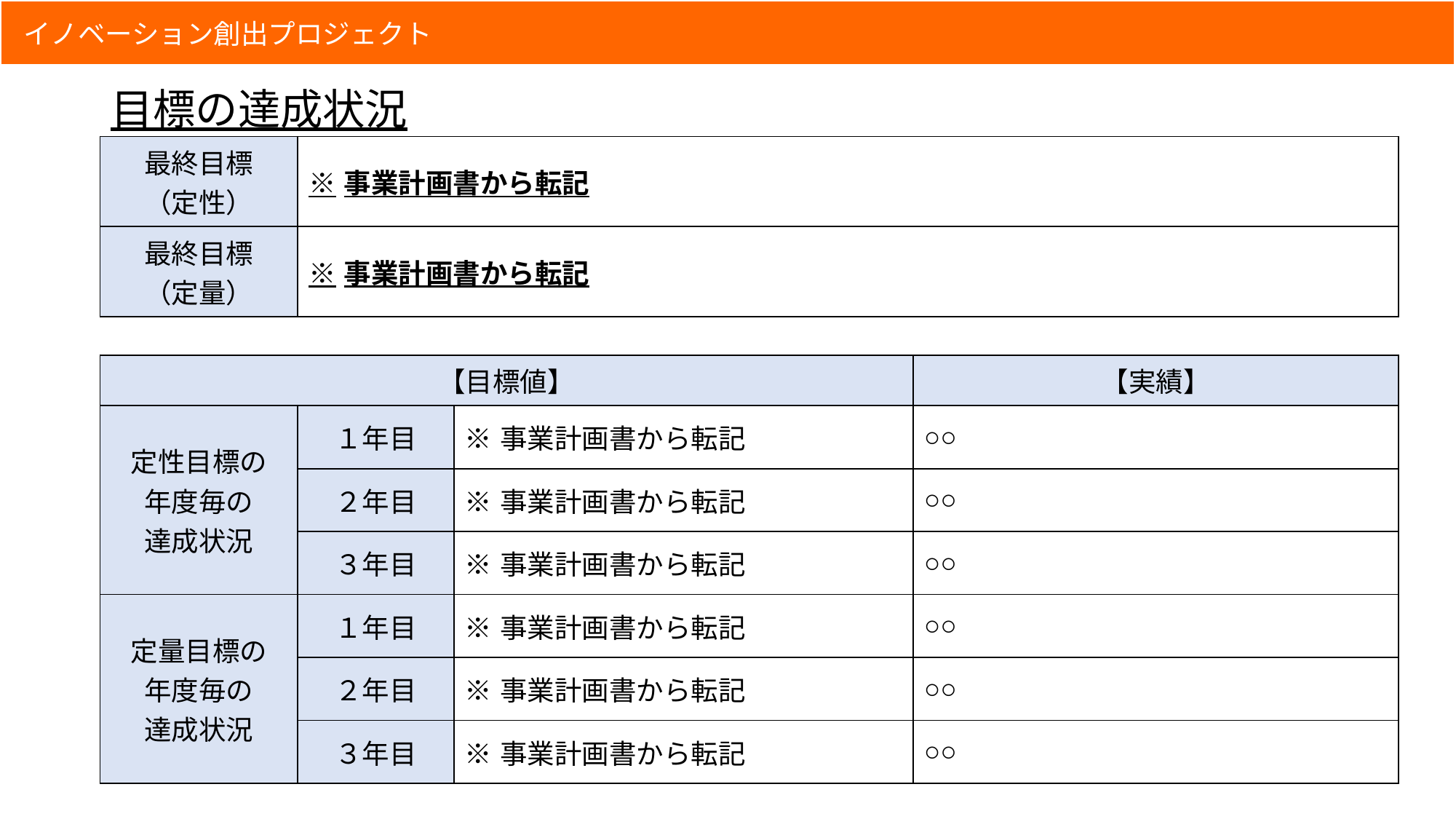

# 目標の達成状況
| 最終目標 （定性） | ※事業計画書から転記 |  |  |  |
| --- | --- | --- | --- | --- |
| 最終目標 （定量） | ※事業計画書から転記 |  |  |  |
|  |  |  |  |  |
| 【目標値】 |  |  | 【実績】 |  |
| 定性目標の 年度毎の 達成状況 | １年目 | ※事業計画書から転記 | ○○ |  |
|  | ２年目 | ※事業計画書から転記 | ○○ |  |
|  | ３年目 | ※事業計画書から転記 | ○○ |  |
| 定量目標の 年度毎の 達成状況 | １年目 | ※事業計画書から転記 | ○○ |  |
|  | ２年目 | ※事業計画書から転記 | ○○ |  |
|  | ３年目 | ※事業計画書から転記 | ○○ |  |